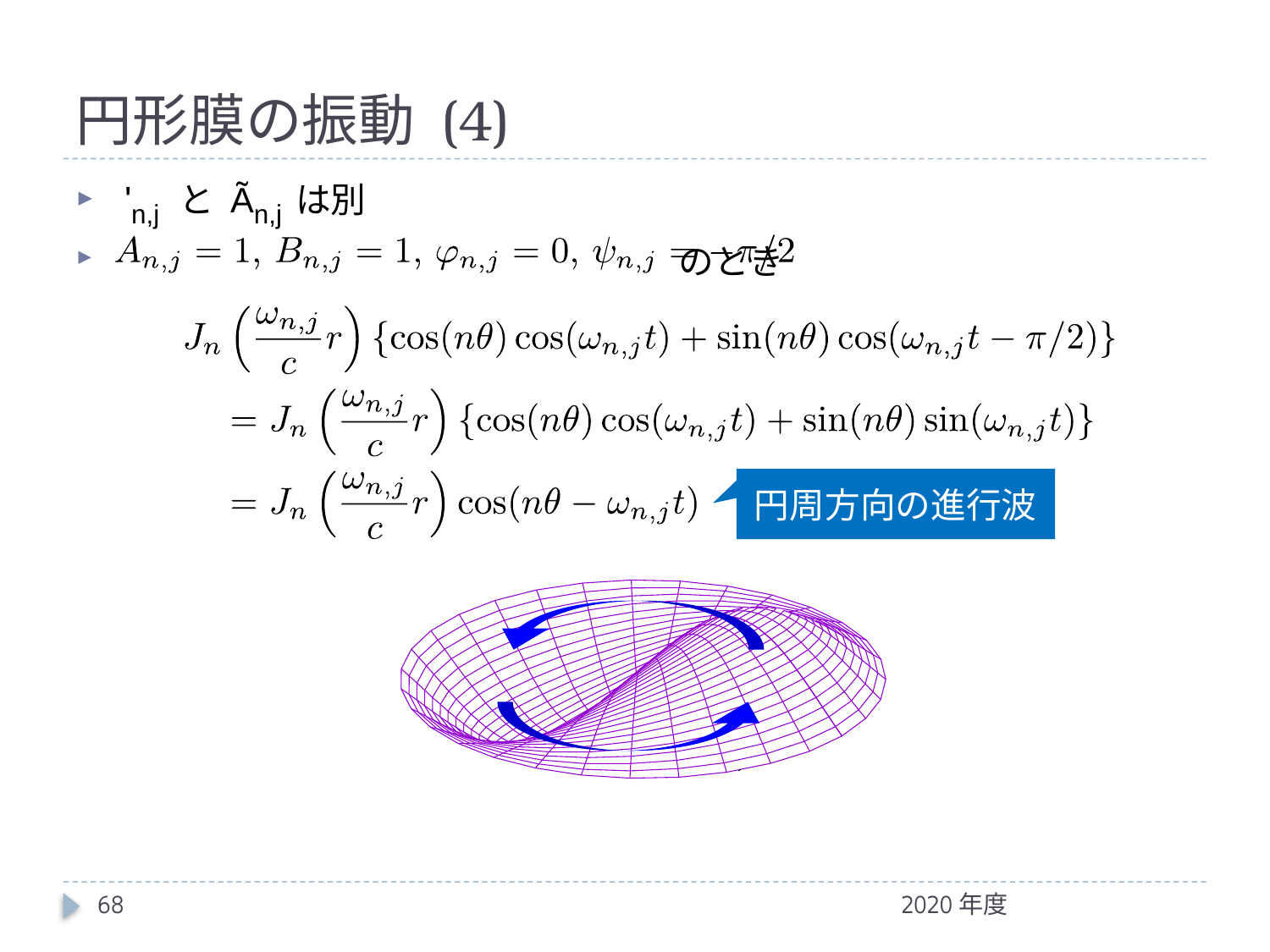

# 円形膜の振動 (4)
 'n,j と Ãn,j は別
                                                                       のとき

円周方向の進行波

68
2020年度